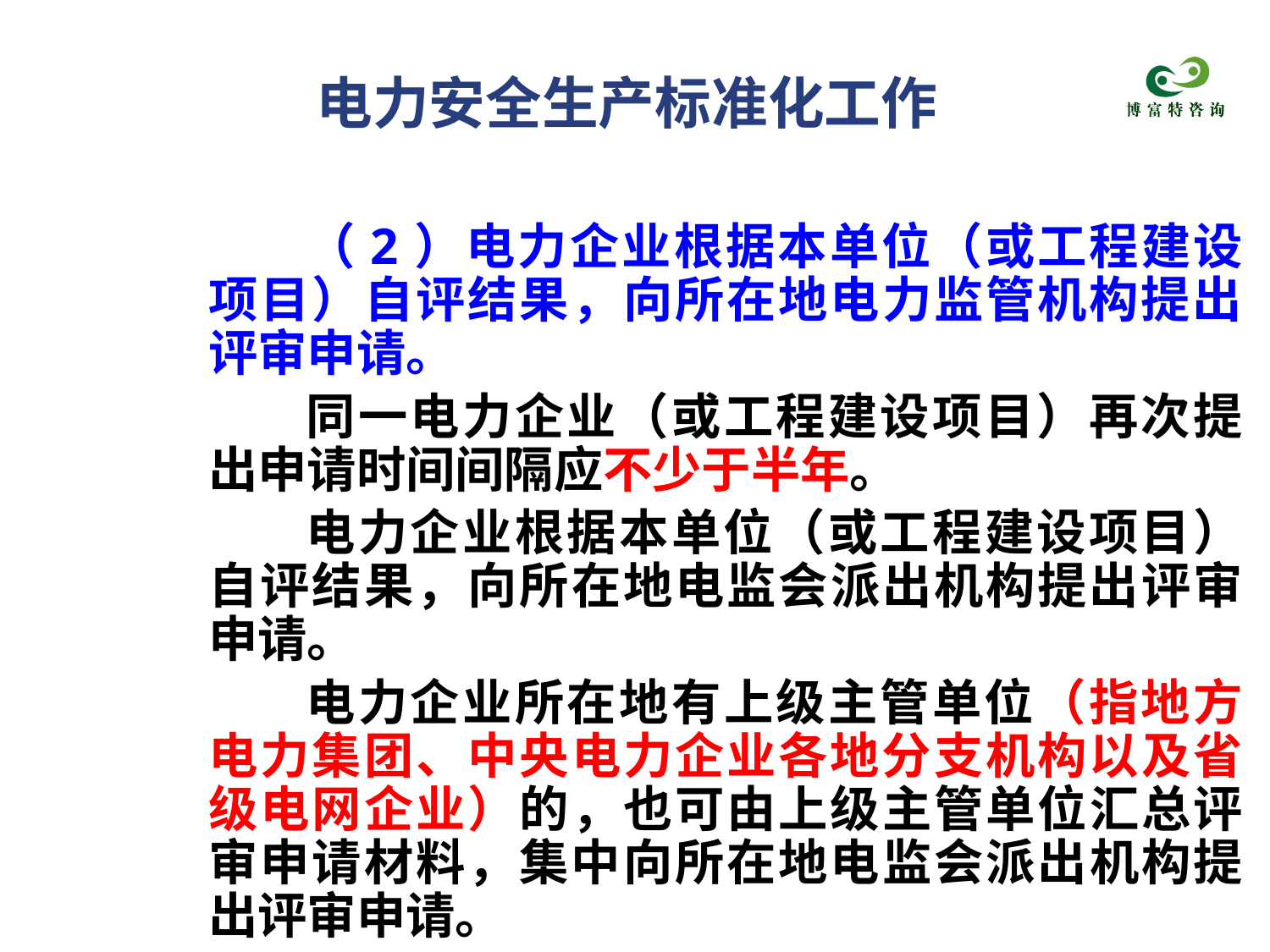

电力安全生产标准化工作
（2）电力企业根据本单位（或工程建设项目）自评结果，向所在地电力监管机构提出评审申请。
同一电力企业（或工程建设项目）再次提出申请时间间隔应不少于半年。
电力企业根据本单位（或工程建设项目）自评结果，向所在地电监会派出机构提出评审申请。
电力企业所在地有上级主管单位（指地方电力集团、中央电力企业各地分支机构以及省级电网企业）的，也可由上级主管单位汇总评审申请材料，集中向所在地电监会派出机构提出评审申请。